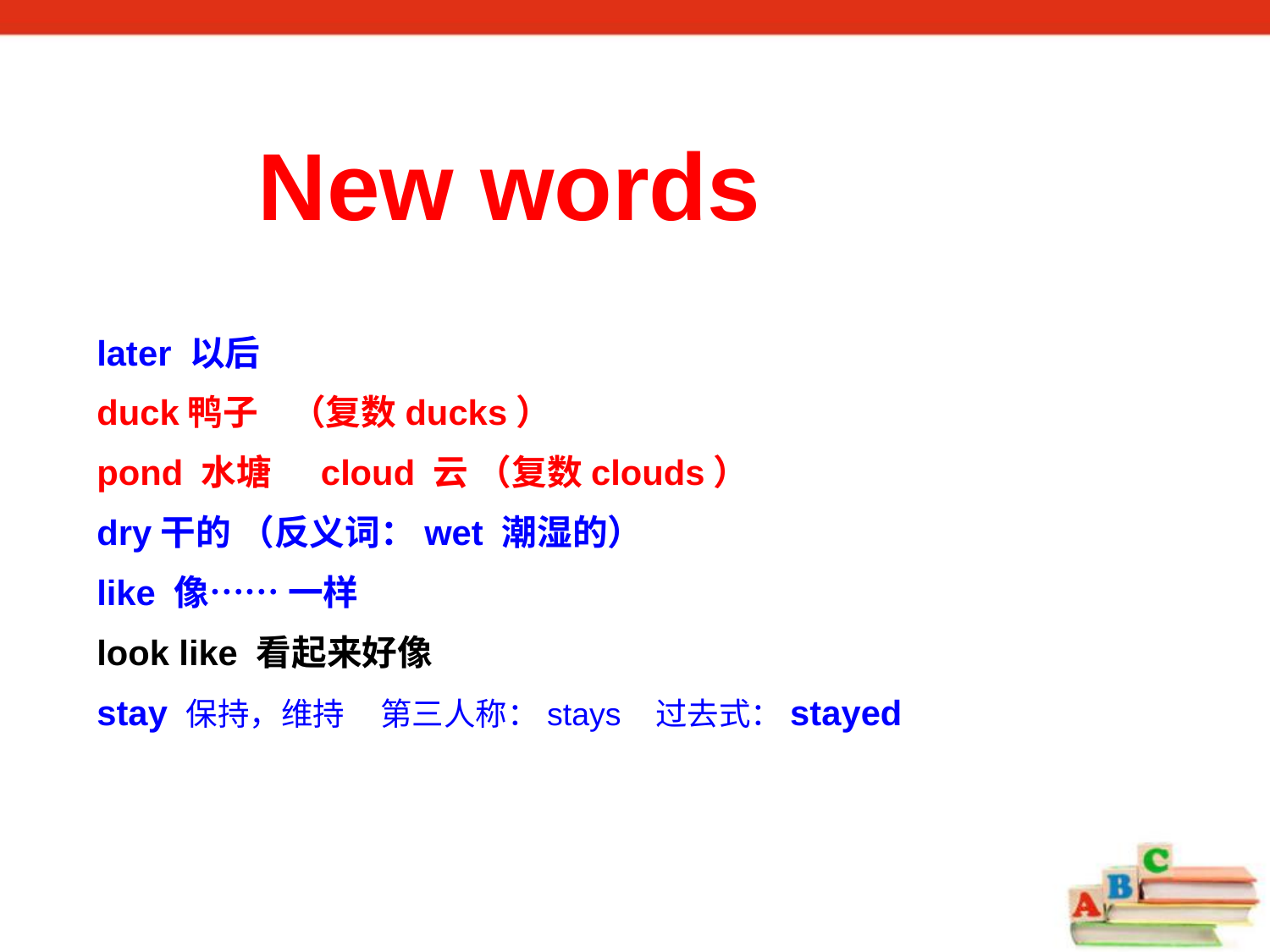

New words
later 以后
duck鸭子    （复数ducks）
pond 水塘     cloud 云 （复数clouds）
dry干的 （反义词：wet 潮湿的）
like 像…… 一样
look like 看起来好像
stay 保持，维持     第三人称：stays   过去式：stayed